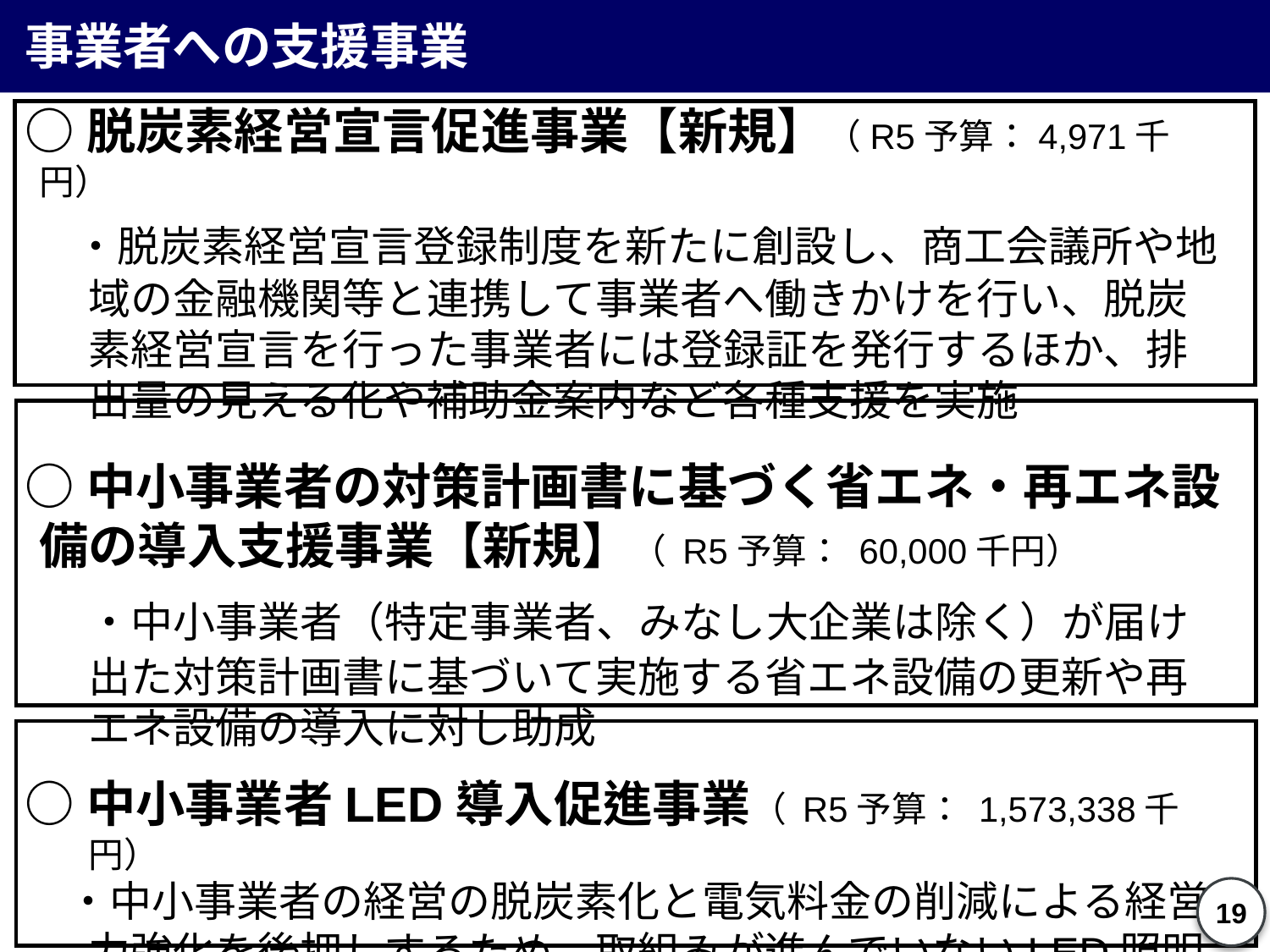

事業者への支援事業
○脱炭素経営宣言促進事業【新規】（R5予算：4,971千円）
　 ・脱炭素経営宣言登録制度を新たに創設し、商工会議所や地域の金融機関等と連携して事業者へ働きかけを行い、脱炭素経営宣言を行った事業者には登録証を発行するほか、排出量の見える化や補助金案内など各種支援を実施

○中小事業者の対策計画書に基づく省エネ・再エネ設備の導入支援事業【新規】（ R5予算： 60,000千円）
　・中小事業者（特定事業者、みなし大企業は除く）が届け出た対策計画書に基づいて実施する省エネ設備の更新や再エネ設備の導入に対し助成
○中小事業者LED導入促進事業（ R5予算： 1,573,338千円）
　・中小事業者の経営の脱炭素化と電気料金の削減による経営力強化を後押しするため、取組みが進んでいないLED照明の導入に対する支援を実施

19